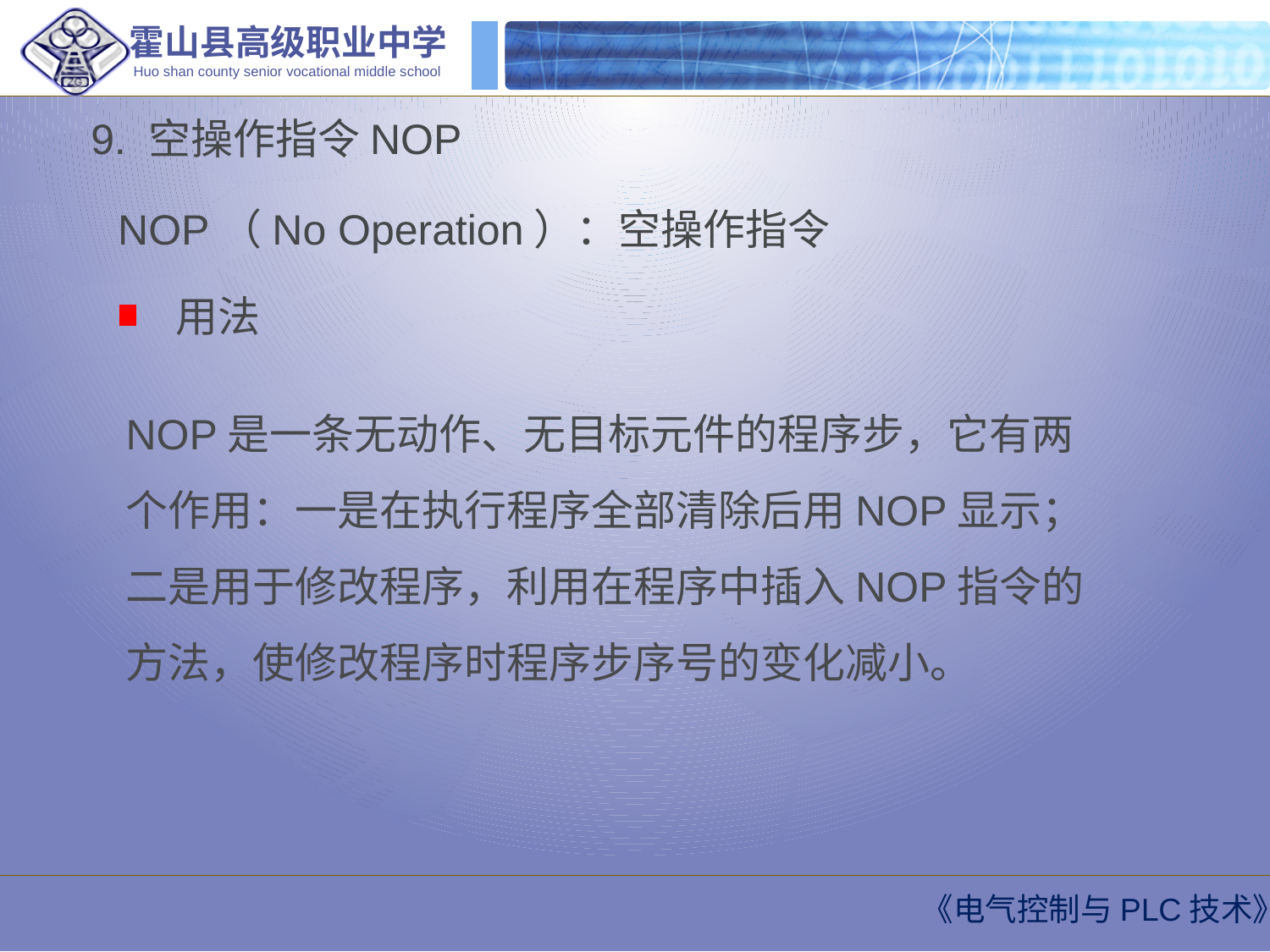

9. 空操作指令NOP
NOP（No Operation）：空操作指令
用法

NOP是一条无动作、无目标元件的程序步，它有两个作用：一是在执行程序全部清除后用NOP显示；二是用于修改程序，利用在程序中插入NOP指令的方法，使修改程序时程序步序号的变化减小。